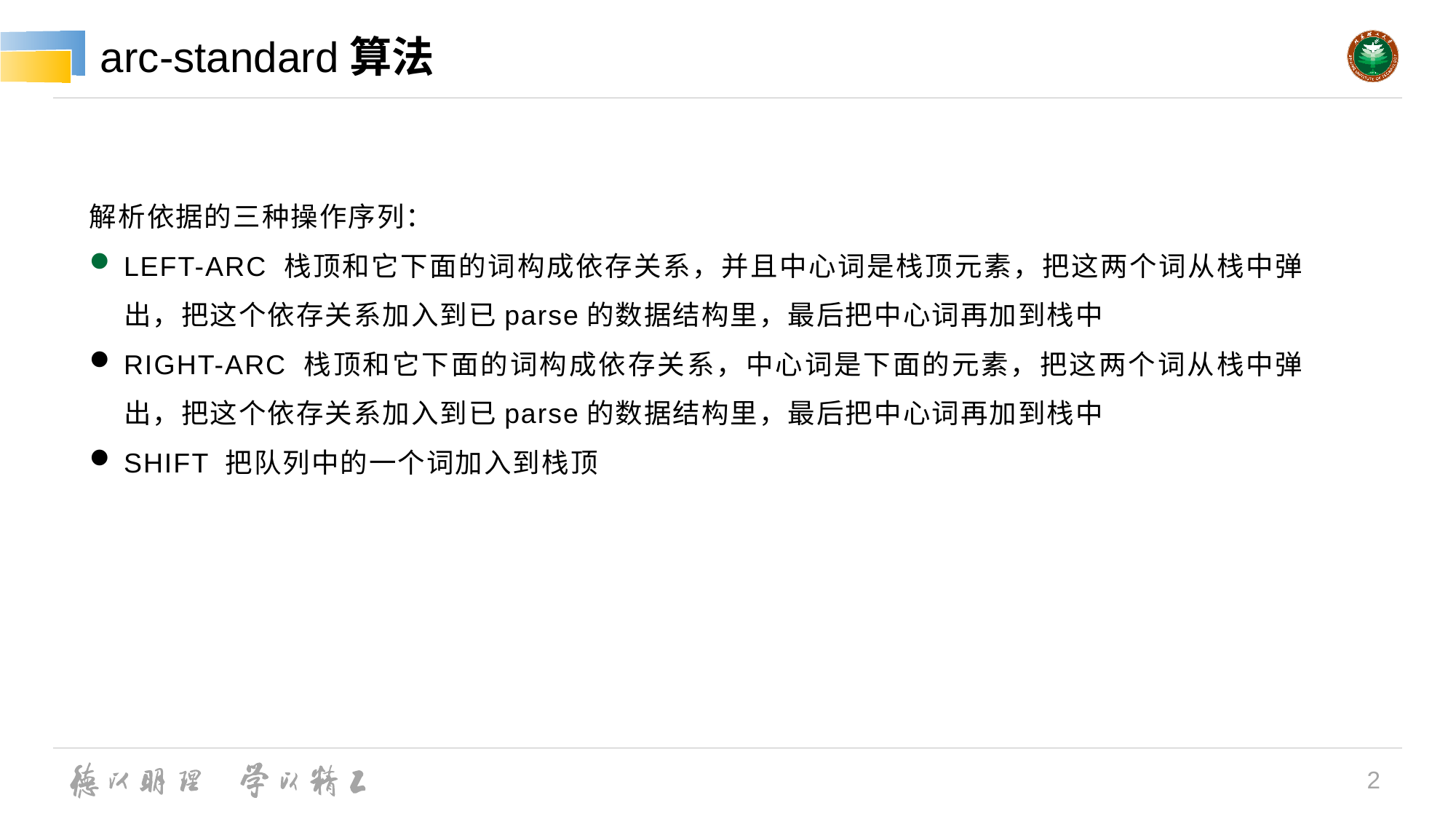

# arc-standard算法
解析依据的三种操作序列：
LEFT-ARC 栈顶和它下面的词构成依存关系，并且中心词是栈顶元素，把这两个词从栈中弹出，把这个依存关系加入到已parse的数据结构里，最后把中心词再加到栈中
RIGHT-ARC 栈顶和它下面的词构成依存关系，中心词是下面的元素，把这两个词从栈中弹出，把这个依存关系加入到已parse的数据结构里，最后把中心词再加到栈中
SHIFT 把队列中的一个词加入到栈顶